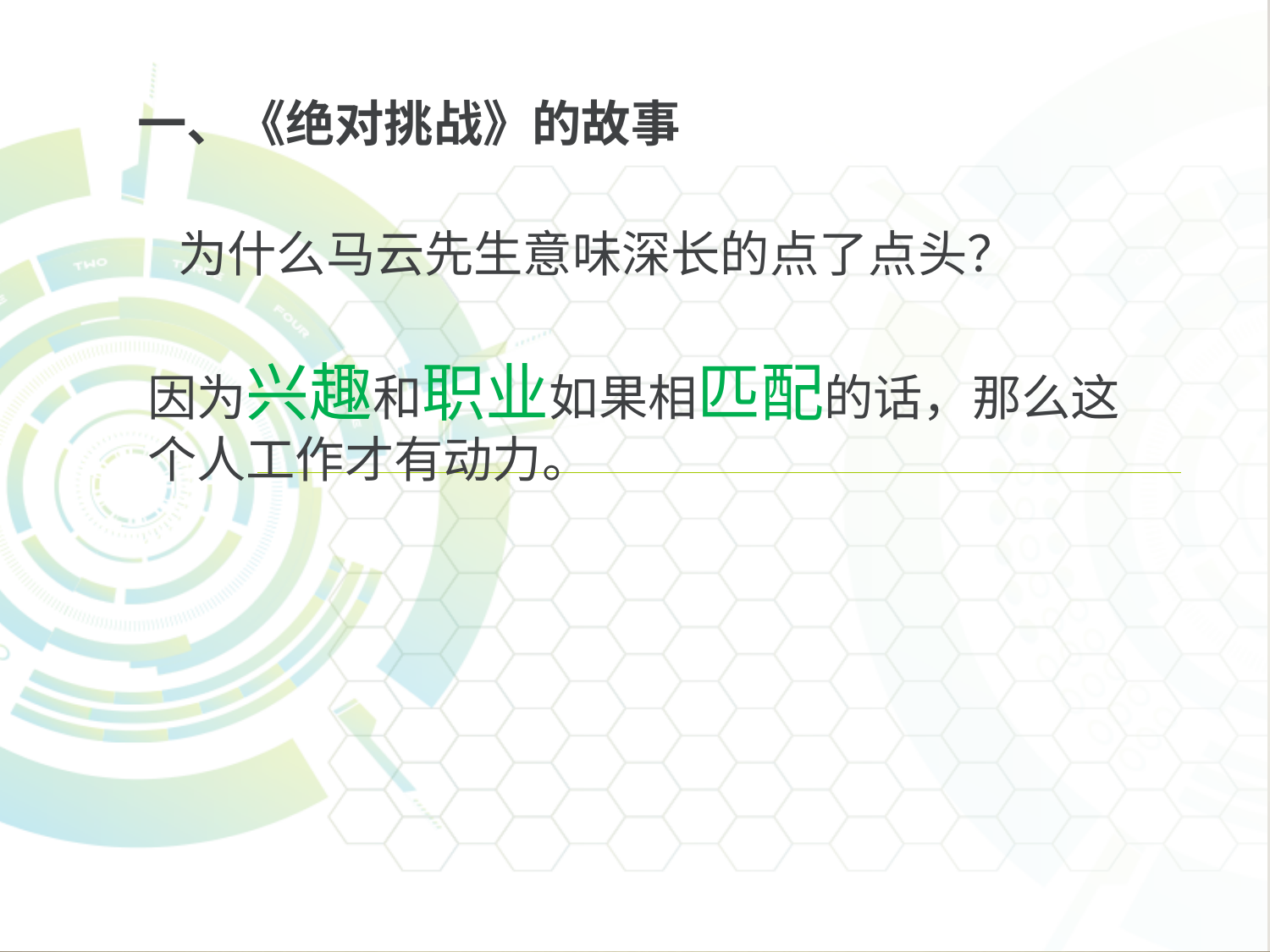

一、《绝对挑战》的故事
为什么马云先生意味深长的点了点头？
因为兴趣和职业如果相匹配的话，那么这个人工作才有动力。